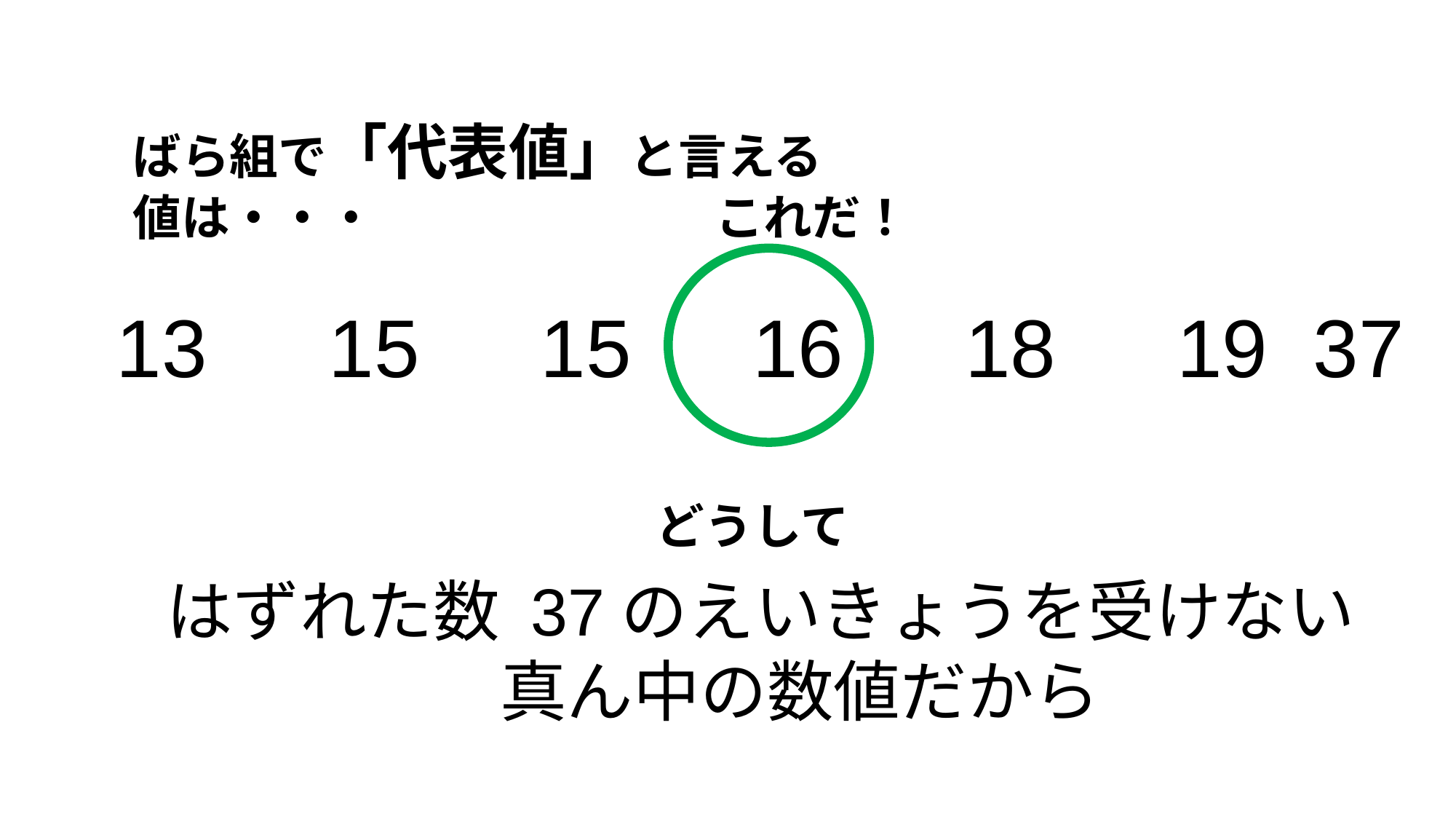

ばら組で「代表値」と言える
値は・・・　　　　　　　これだ！

13　15　15　16　18　19  37
どうして
はずれた数 37のえいきょうを受けない
　　　　　真ん中の数値だから